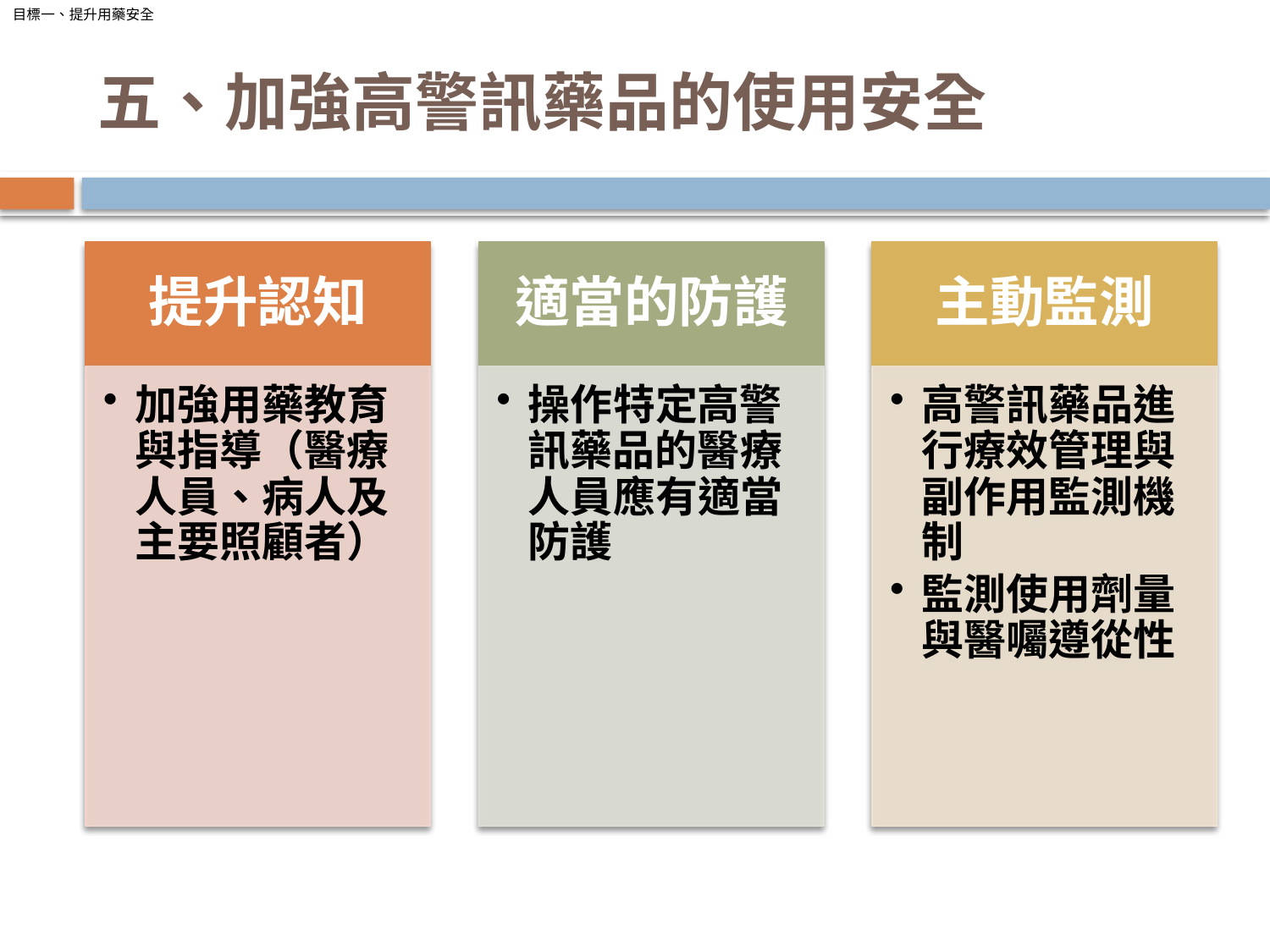

# 五、加強高警訊藥品的使用安全
提升認知
加強用藥教育與指導（醫療人員、病人及主要照顧者）
適當的防護
操作特定高警訊藥品的醫療人員應有適當防護
主動監測
高警訊藥品進行療效管理與副作用監測機制
監測使用劑量與醫囑遵從性